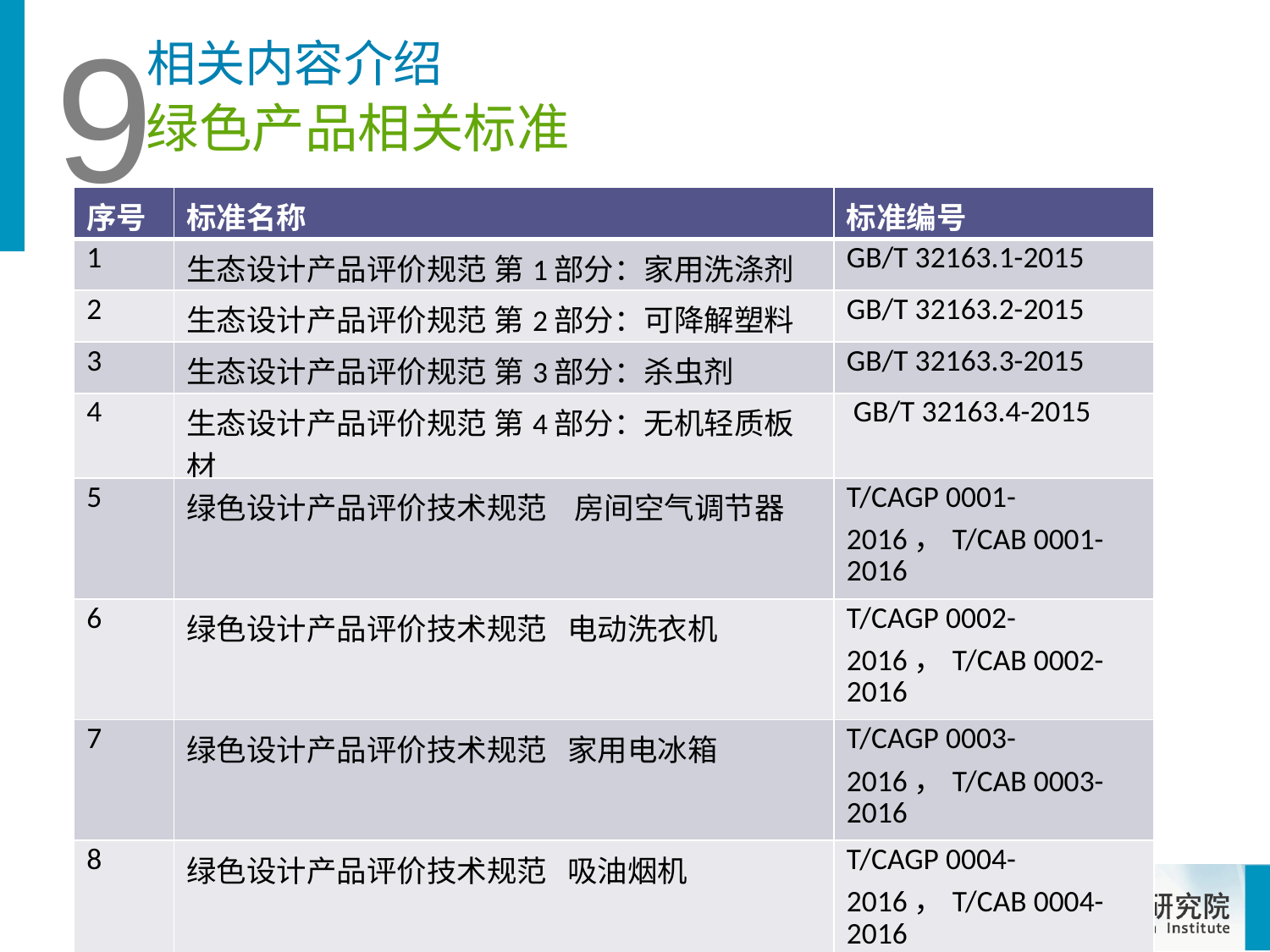

9
相关内容介绍
绿色产品相关标准
| 序号 | 标准名称 | 标准编号 |
| --- | --- | --- |
| 1 | 生态设计产品评价规范 第1部分：家用洗涤剂 | GB/T 32163.1-2015 |
| 2 | 生态设计产品评价规范 第2部分：可降解塑料 | GB/T 32163.2-2015 |
| 3 | 生态设计产品评价规范 第3部分：杀虫剂 | GB/T 32163.3-2015 |
| 4 | 生态设计产品评价规范 第4部分：无机轻质板材 | GB/T 32163.4-2015 |
| 5 | 绿色设计产品评价技术规范  房间空气调节器 | T/CAGP 0001-2016，T/CAB 0001-2016 |
| 6 | 绿色设计产品评价技术规范  电动洗衣机 | T/CAGP 0002-2016，T/CAB 0002-2016 |
| 7 | 绿色设计产品评价技术规范  家用电冰箱 | T/CAGP 0003-2016，T/CAB 0003-2016 |
| 8 | 绿色设计产品评价技术规范  吸油烟机 | T/CAGP 0004-2016，T/CAB 0004-2016 |
| 9 | 绿色设计产品评价技术规范  家用电磁灶 | T/CAGP 0005-2016，T/CAB 0005-2016 |